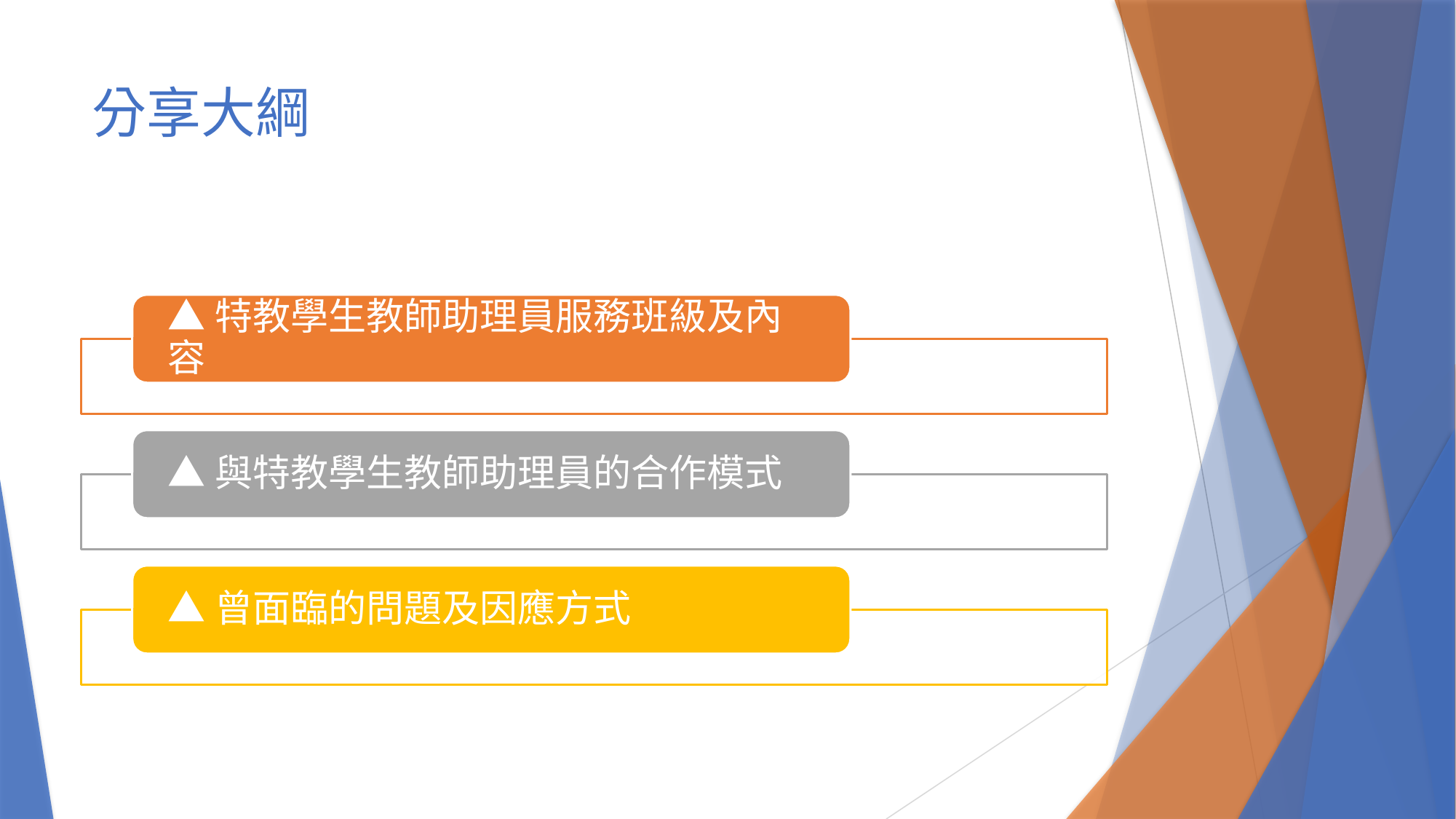

# 分享大綱
▲特教學生教師助理員服務班級及內容
▲與特教學生教師助理員的合作模式
▲曾面臨的問題及因應方式